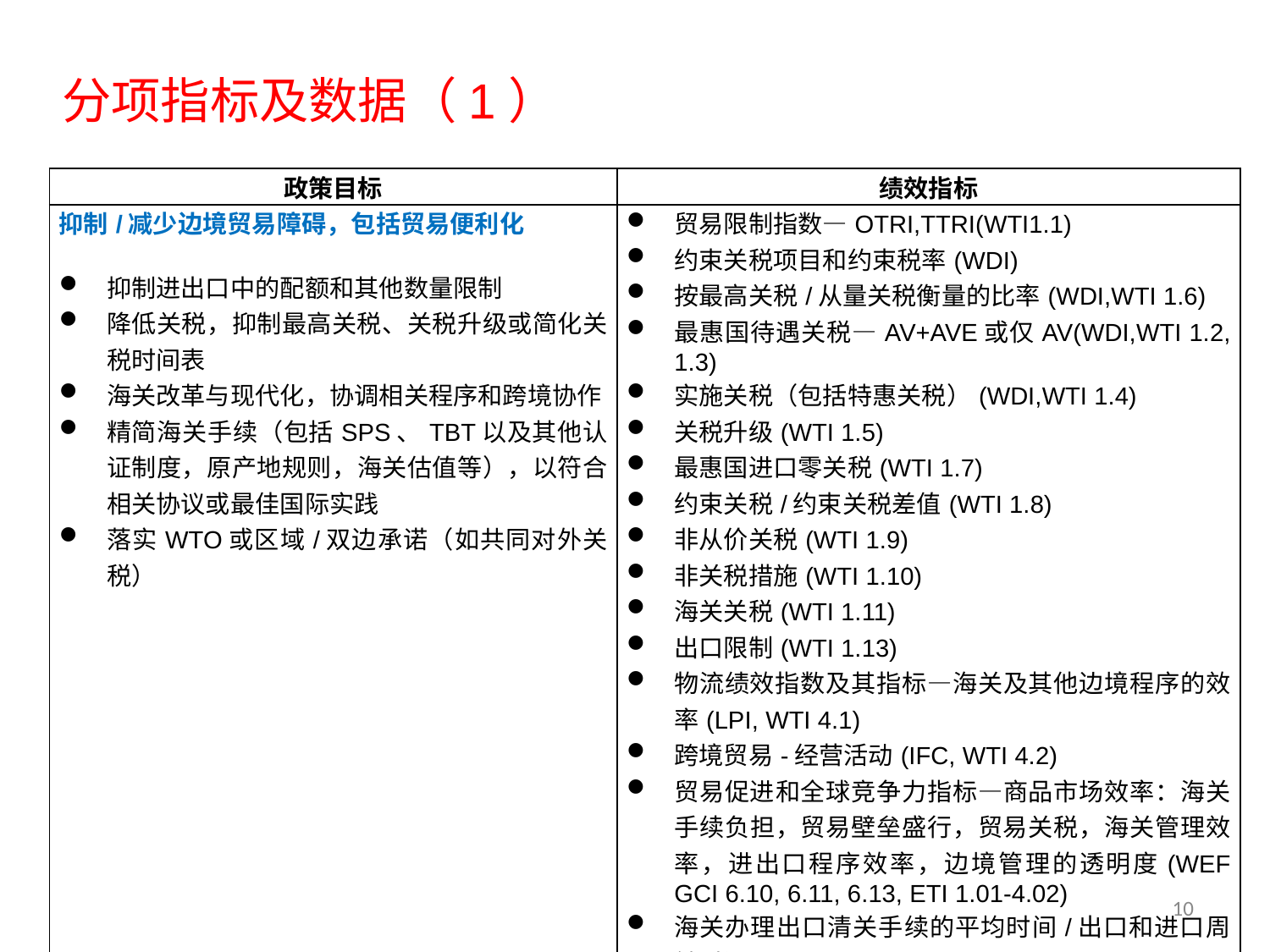

# 分项指标及数据（1）
| 政策目标 | 绩效指标 |
| --- | --- |
| 抑制/减少边境贸易障碍，包括贸易便利化 抑制进出口中的配额和其他数量限制 降低关税，抑制最高关税、关税升级或简化关税时间表 海关改革与现代化，协调相关程序和跨境协作 精简海关手续（包括SPS、TBT以及其他认证制度，原产地规则，海关估值等），以符合相关协议或最佳国际实践 落实WTO或区域/双边承诺（如共同对外关税） | 贸易限制指数—OTRI,TTRI(WTI1.1) 约束关税项目和约束税率(WDI) 按最高关税/从量关税衡量的比率(WDI,WTI 1.6) 最惠国待遇关税—AV+AVE或仅AV(WDI,WTI 1.2, 1.3) 实施关税（包括特惠关税）(WDI,WTI 1.4) 关税升级(WTI 1.5) 最惠国进口零关税(WTI 1.7) 约束关税/约束关税差值(WTI 1.8) 非从价关税(WTI 1.9) 非关税措施(WTI 1.10) 海关关税(WTI 1.11) 出口限制(WTI 1.13) 物流绩效指数及其指标—海关及其他边境程序的效率(LPI, WTI 4.1) 跨境贸易-经营活动(IFC, WTI 4.2) 贸易促进和全球竞争力指标—商品市场效率：海关手续负担，贸易壁垒盛行，贸易关税，海关管理效率，进出口程序效率，边境管理的透明度(WEF GCI 6.10, 6.11, 6.13, ETI 1.01-4.02) 海关办理出口清关手续的平均时间/出口和进口周转时间(WDI) 出口/进口文件数量(WDI) |
10